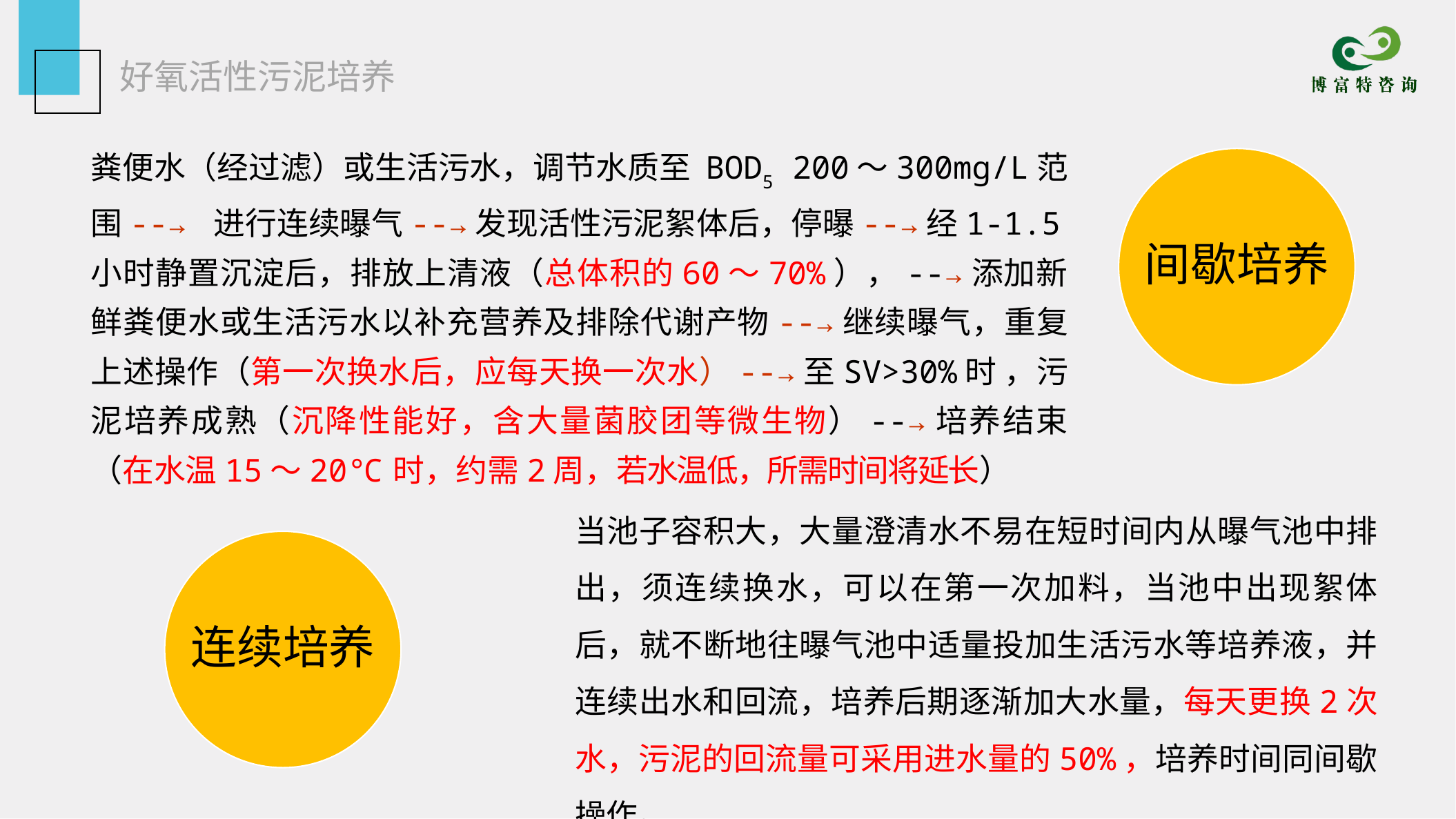

好氧活性污泥培养
粪便水（经过滤）或生活污水，调节水质至 BOD5 200～300mg/L范围--→ 进行连续曝气--→发现活性污泥絮体后，停曝--→经1-1.5小时静置沉淀后，排放上清液（总体积的60～70%），--→添加新鲜粪便水或生活污水以补充营养及排除代谢产物--→继续曝气，重复上述操作（第一次换水后，应每天换一次水）--→至SV>30%时 ，污泥培养成熟（沉降性能好，含大量菌胶团等微生物）--→培养结束（在水温15～20℃时，约需2周，若水温低，所需时间将延长）

间歇培养
当池子容积大，大量澄清水不易在短时间内从曝气池中排出，须连续换水，可以在第一次加料，当池中出现絮体后，就不断地往曝气池中适量投加生活污水等培养液，并连续出水和回流，培养后期逐渐加大水量，每天更换2次水，污泥的回流量可采用进水量的50%，培养时间同间歇操作。
连续培养